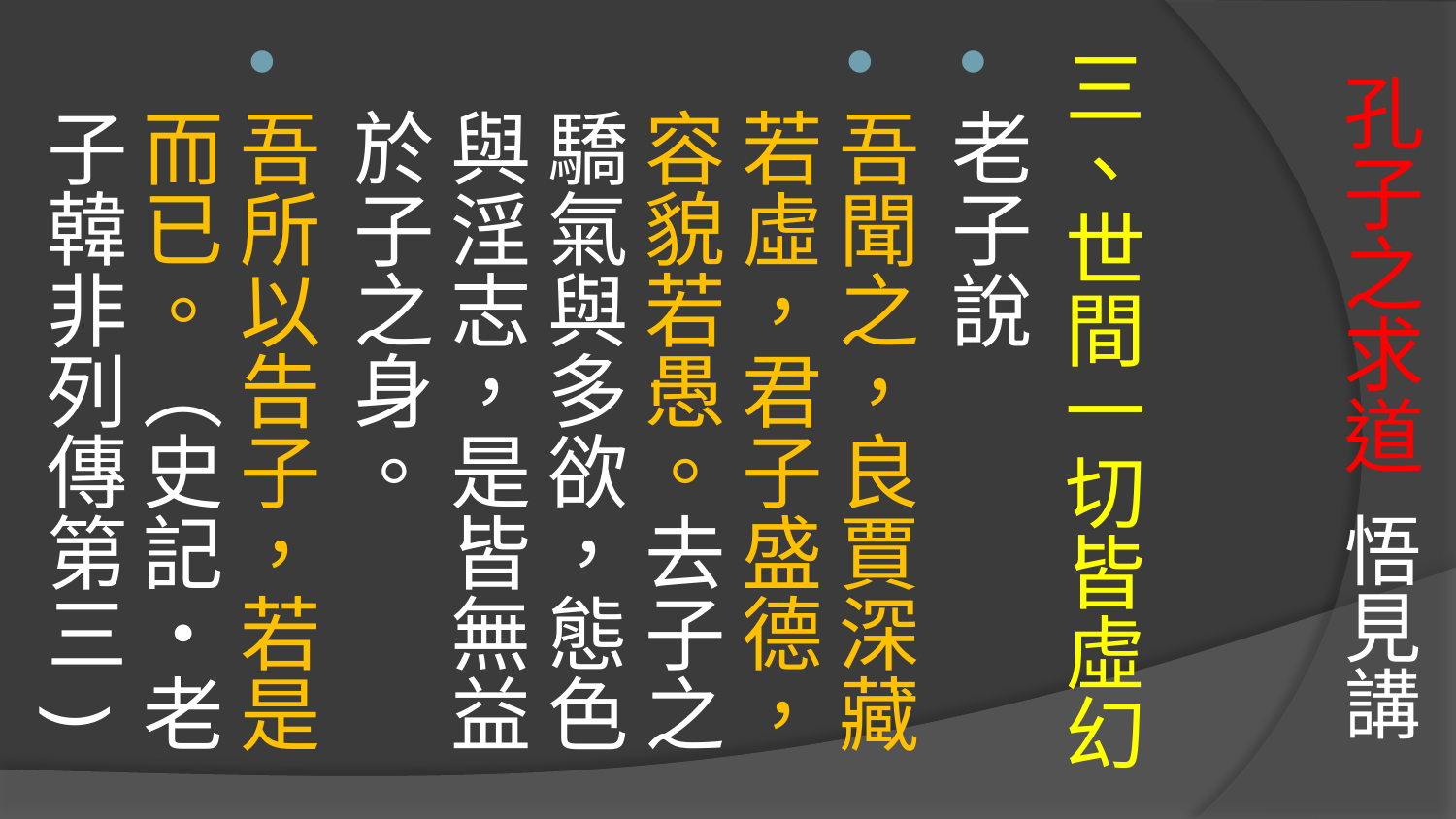

# 孔子之求道  悟見講
三、世間一切皆虛幻
老子說
吾聞之，良賈深藏若虛，君子盛德，容貌若愚。去子之驕氣與多欲，態色與淫志，是皆無益於子之身。
吾所以告子，若是而已。（史記・老子韓非列傳第三)